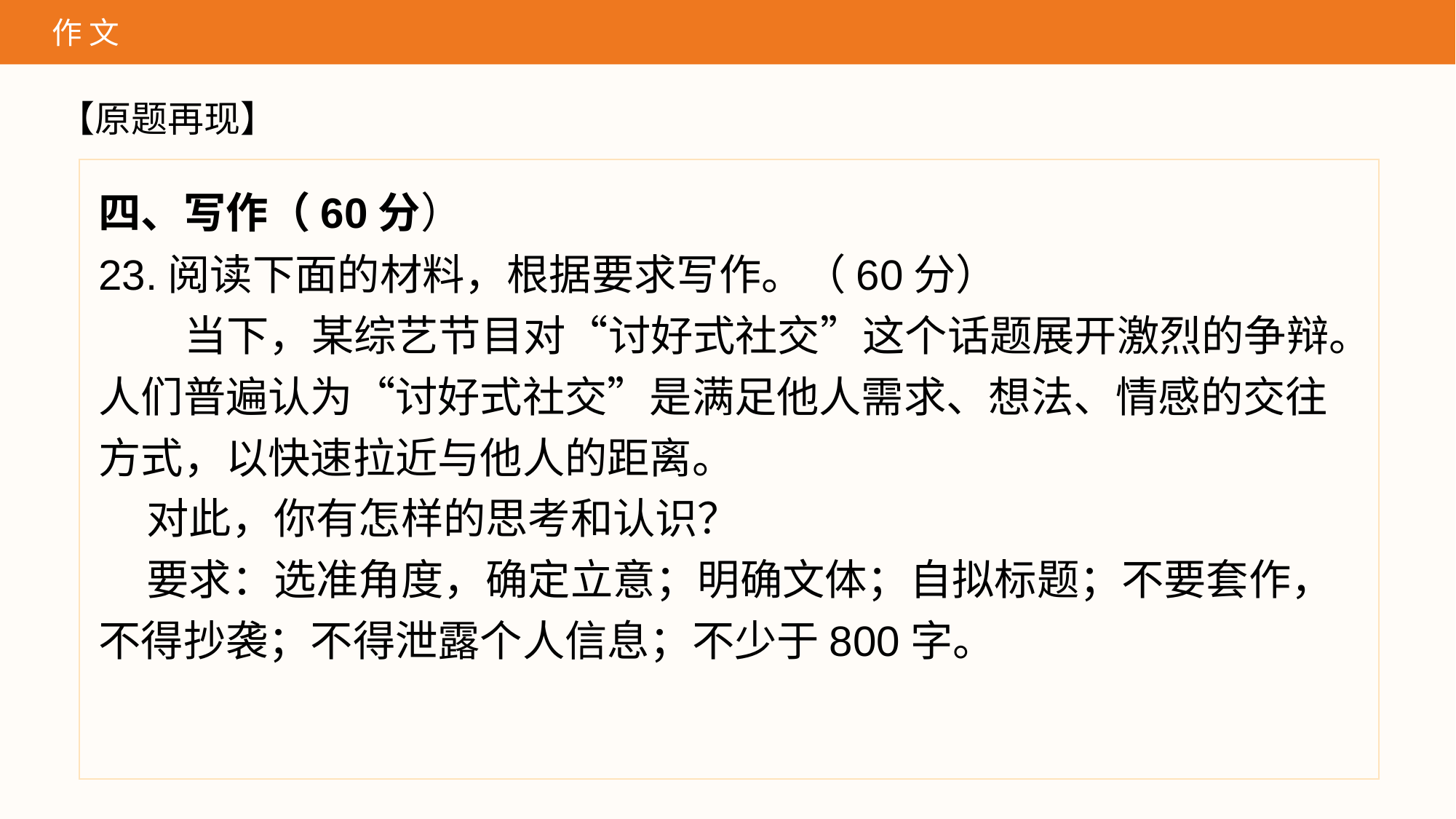

作 文
【原题再现】

四、写作（60分）23.阅读下面的材料，根据要求写作。（60分）
        当下，某综艺节目对“讨好式社交”这个话题展开激烈的争辩。人们普遍认为“讨好式社交”是满足他人需求、想法、情感的交往方式，以快速拉近与他人的距离。
    对此，你有怎样的思考和认识？
    要求：选准角度，确定立意；明确文体；自拟标题；不要套作，不得抄袭；不得泄露个人信息；不少于800字。